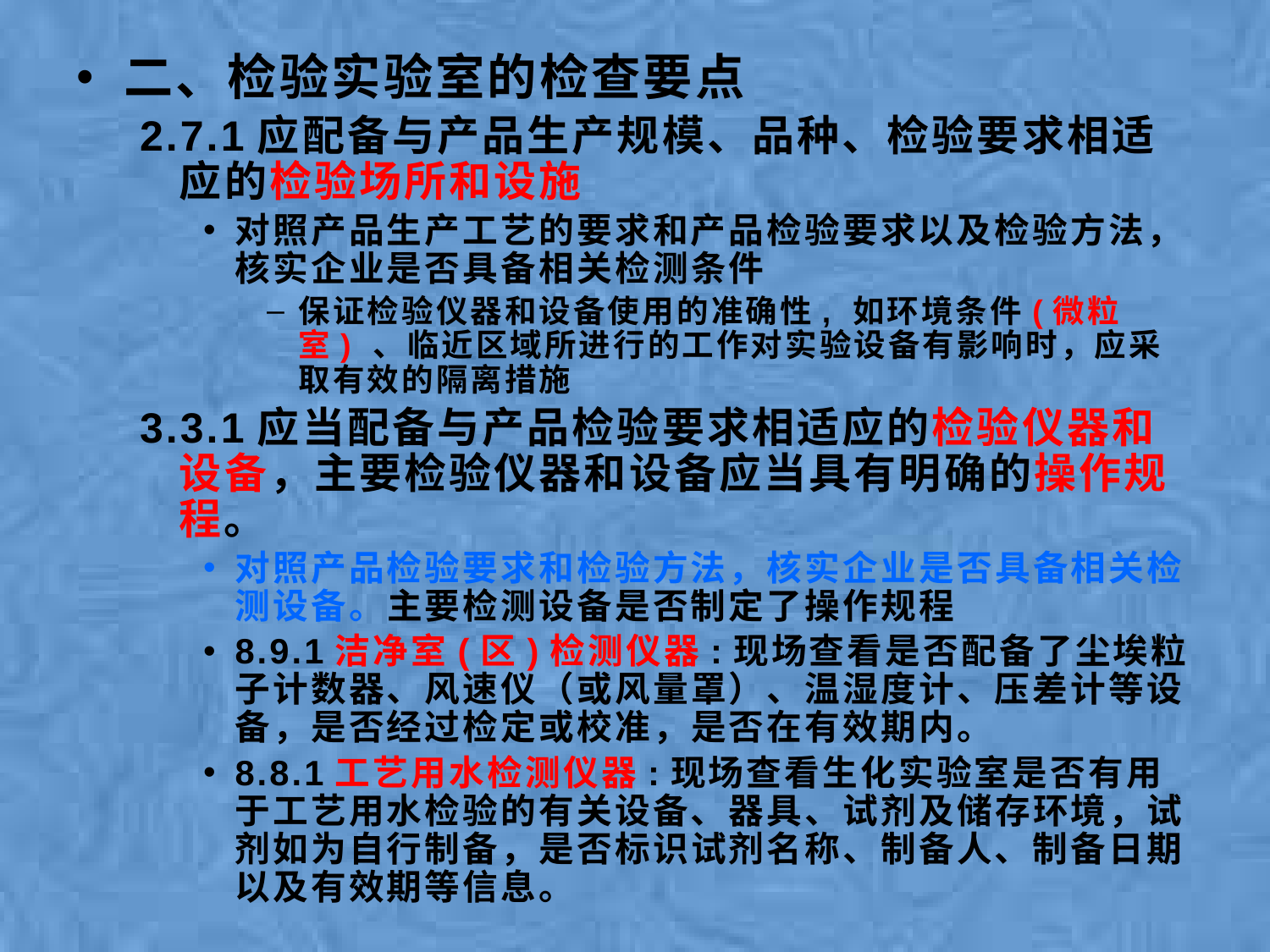

二、检验实验室的检查要点
2.7.1应配备与产品生产规模、品种、检验要求相适应的检验场所和设施
对照产品生产工艺的要求和产品检验要求以及检验方法，核实企业是否具备相关检测条件
保证检验仪器和设备使用的准确性, 如环境条件(微粒室) 、临近区域所进行的工作对实验设备有影响时，应采取有效的隔离措施
3.3.1应当配备与产品检验要求相适应的检验仪器和设备，主要检验仪器和设备应当具有明确的操作规程。
对照产品检验要求和检验方法，核实企业是否具备相关检测设备。主要检测设备是否制定了操作规程
8.9.1洁净室(区)检测仪器:现场查看是否配备了尘埃粒子计数器、风速仪（或风量罩）、温湿度计、压差计等设备，是否经过检定或校准，是否在有效期内。
8.8.1工艺用水检测仪器:现场查看生化实验室是否有用于工艺用水检验的有关设备、器具、试剂及储存环境，试剂如为自行制备，是否标识试剂名称、制备人、制备日期以及有效期等信息。